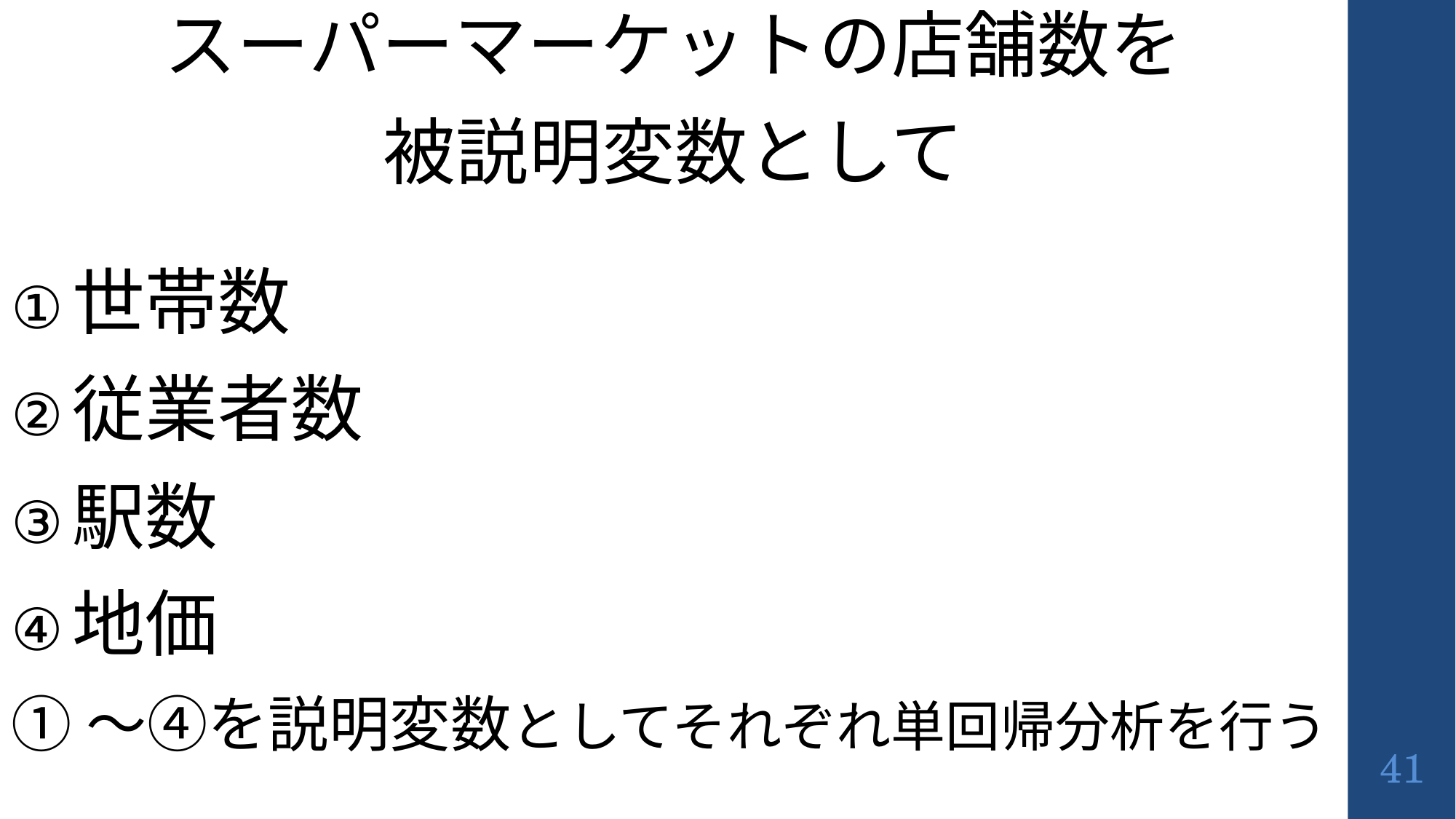

スーパーマーケットの店舗数を
被説明変数として

世帯数
従業者数
駅数
地価
①～④を説明変数としてそれぞれ単回帰分析を行う
41